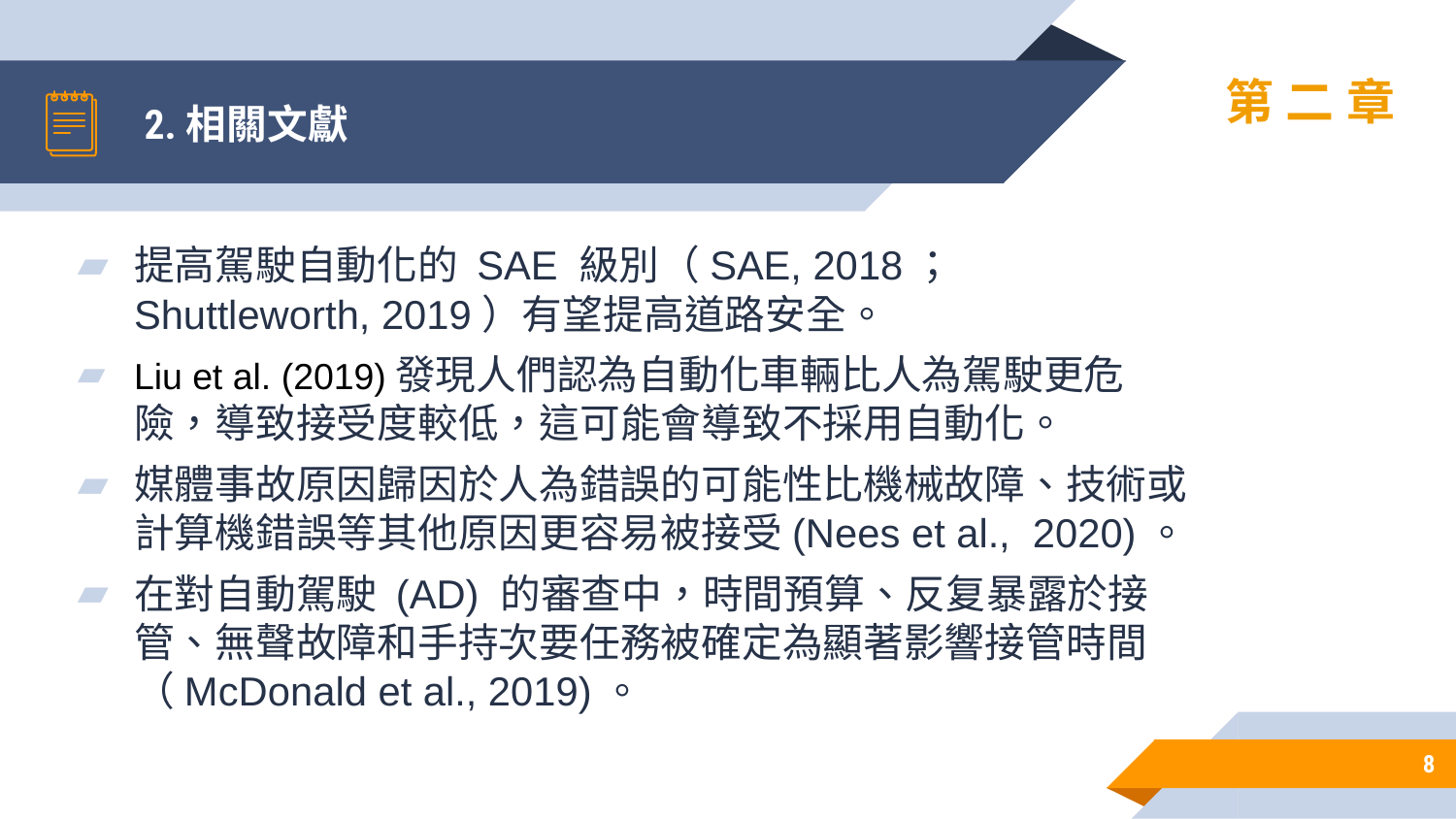

# 2.相關文獻
第二章

提高駕駛自動化的 SAE 級別（SAE, 2018；Shuttleworth, 2019）有望提高道路安全。
Liu et al. (2019)發現人們認為自動化車輛比人為駕駛更危險，導致接受度較低，這可能會導致不採用自動化。
媒體事故原因歸因於人為錯誤的可能性比機械故障、技術或計算機錯誤等其他原因更容易被接受(Nees et al.,  2020)。
在對自動駕駛 (AD) 的審查中，時間預算、反复暴露於接管、無聲故障和手持次要任務被確定為顯著影響接管時間（McDonald et al., 2019)。

8